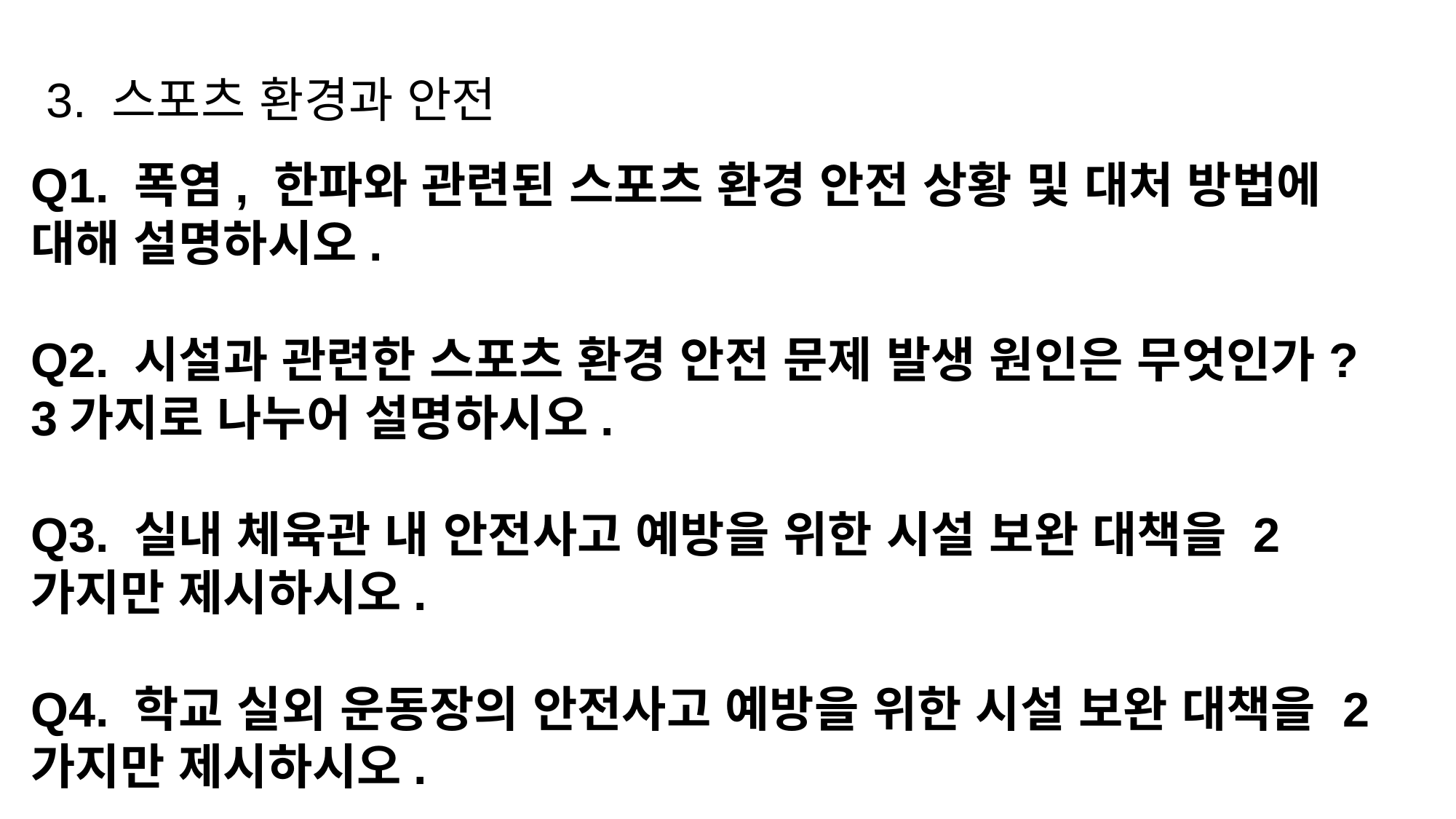

3. 스포츠 환경과 안전
Q1. 폭염, 한파와 관련된 스포츠 환경 안전 상황 및 대처 방법에 대해 설명하시오.

Q2. 시설과 관련한 스포츠 환경 안전 문제 발생 원인은 무엇인가? 3가지로 나누어 설명하시오.

Q3. 실내 체육관 내 안전사고 예방을 위한 시설 보완 대책을 2가지만 제시하시오.

Q4. 학교 실외 운동장의 안전사고 예방을 위한 시설 보완 대책을 2가지만 제시하시오.